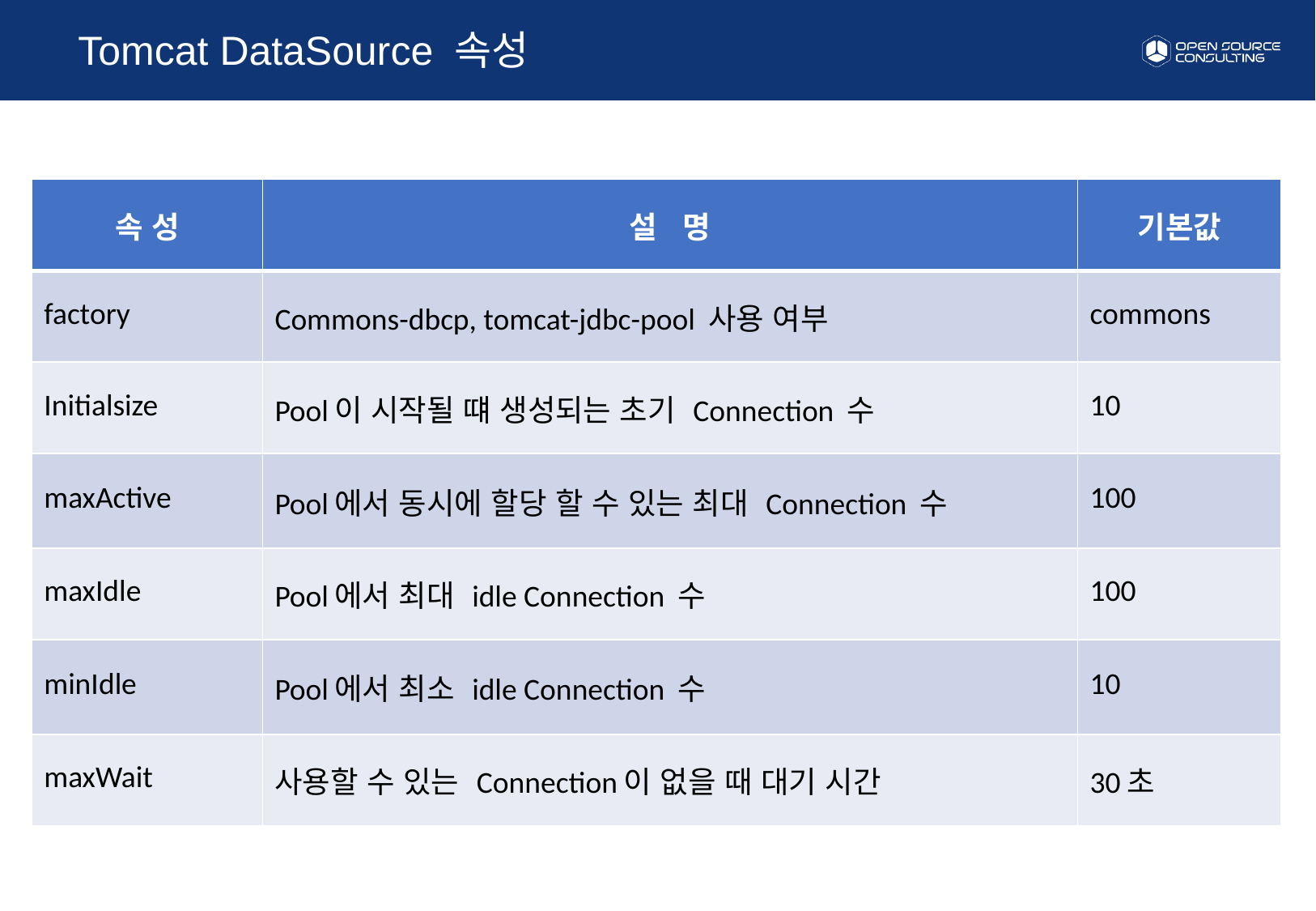

Tomcat DataSource 속성
| 속 성 | 설 명 | 기본값 |
| --- | --- | --- |
| factory | Commons-dbcp, tomcat-jdbc-pool 사용 여부 | commons |
| Initialsize | Pool이 시작될 떄 생성되는 초기 Connection 수 | 10 |
| maxActive | Pool에서 동시에 할당 할 수 있는 최대 Connection 수 | 100 |
| maxIdle | Pool에서 최대 idle Connection 수 | 100 |
| minIdle | Pool에서 최소 idle Connection 수 | 10 |
| maxWait | 사용할 수 있는 Connection이 없을 때 대기 시간 | 30초 |